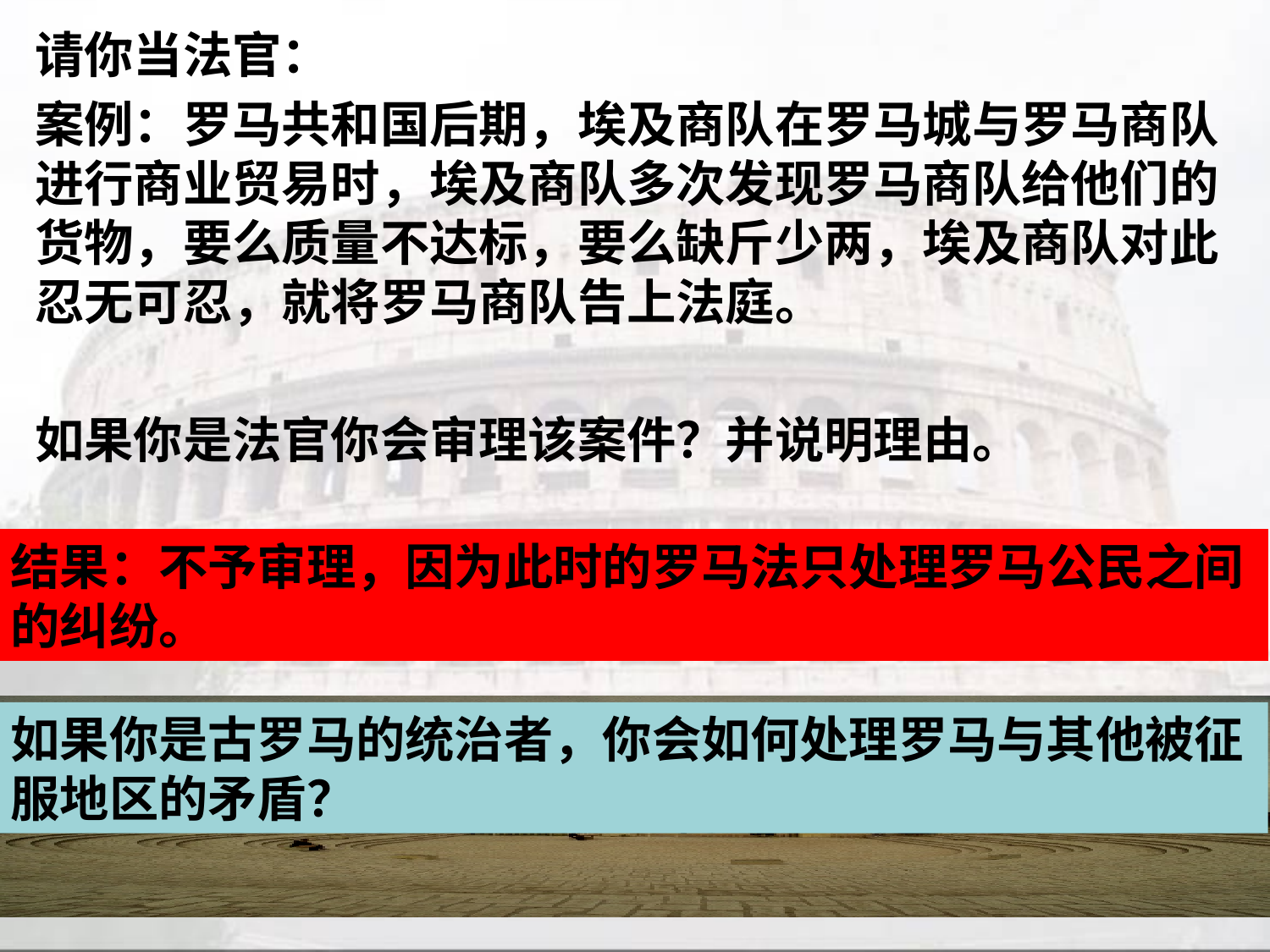

请你当法官：
案例：罗马共和国后期，埃及商队在罗马城与罗马商队进行商业贸易时，埃及商队多次发现罗马商队给他们的货物，要么质量不达标，要么缺斤少两，埃及商队对此忍无可忍，就将罗马商队告上法庭。

如果你是法官你会审理该案件？并说明理由。

结果：不予审理，因为此时的罗马法只处理罗马公民之间的纠纷。
如果你是古罗马的统治者，你会如何处理罗马与其他被征服地区的矛盾？